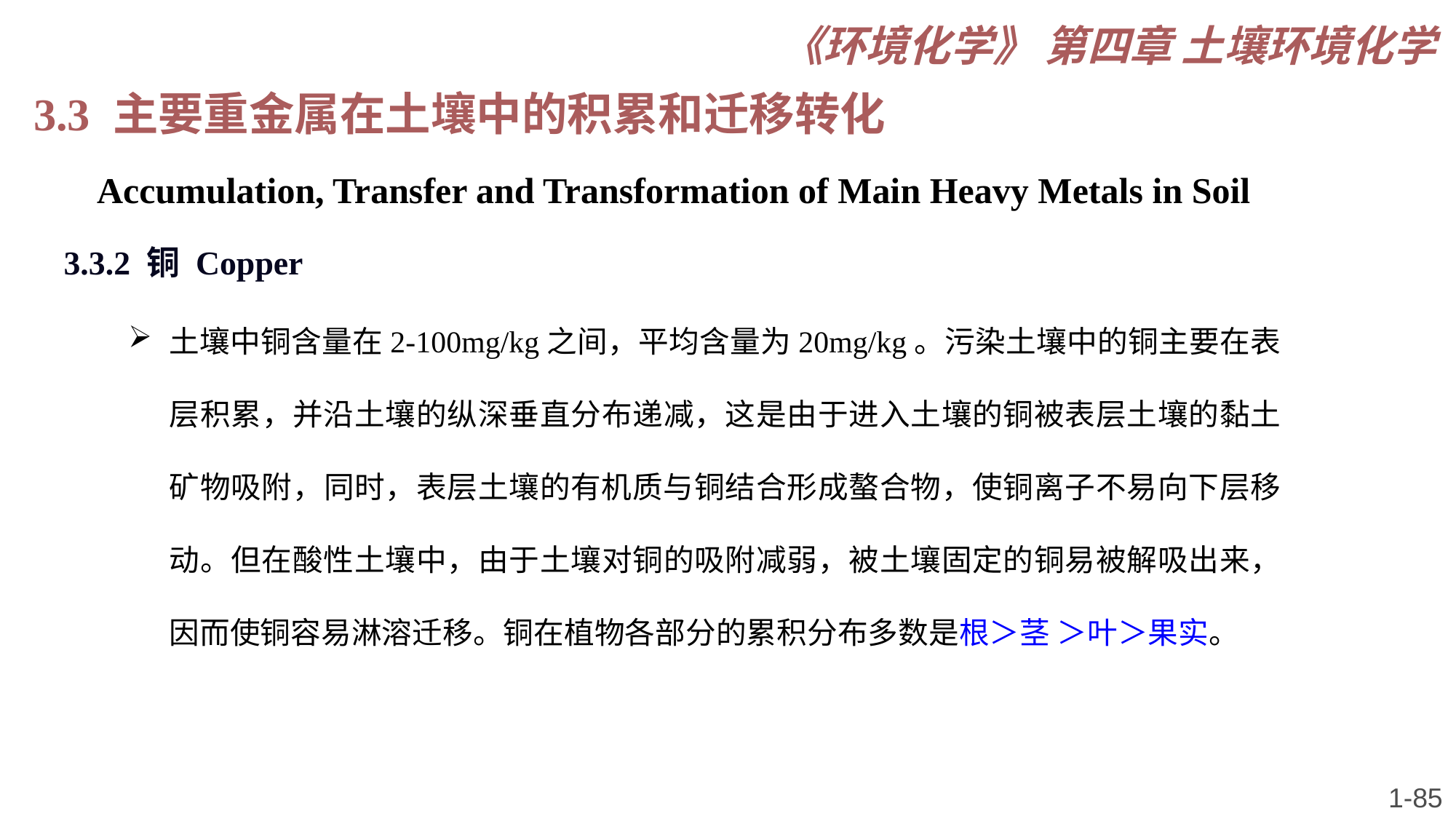

《环境化学》 第四章 土壤环境化学
3.3 主要重金属在土壤中的积累和迁移转化
      Accumulation, Transfer and Transformation of Main Heavy Metals in Soil
3.3.2 铜 Copper
土壤中铜含量在2-100mg/kg之间，平均含量为20mg/kg。污染土壤中的铜主要在表层积累，并沿土壤的纵深垂直分布递减，这是由于进入土壤的铜被表层土壤的黏土矿物吸附，同时，表层土壤的有机质与铜结合形成螯合物，使铜离子不易向下层移动。但在酸性土壤中，由于土壤对铜的吸附减弱，被土壤固定的铜易被解吸出来，因而使铜容易淋溶迁移。铜在植物各部分的累积分布多数是根＞茎 ＞叶＞果实。
1-85